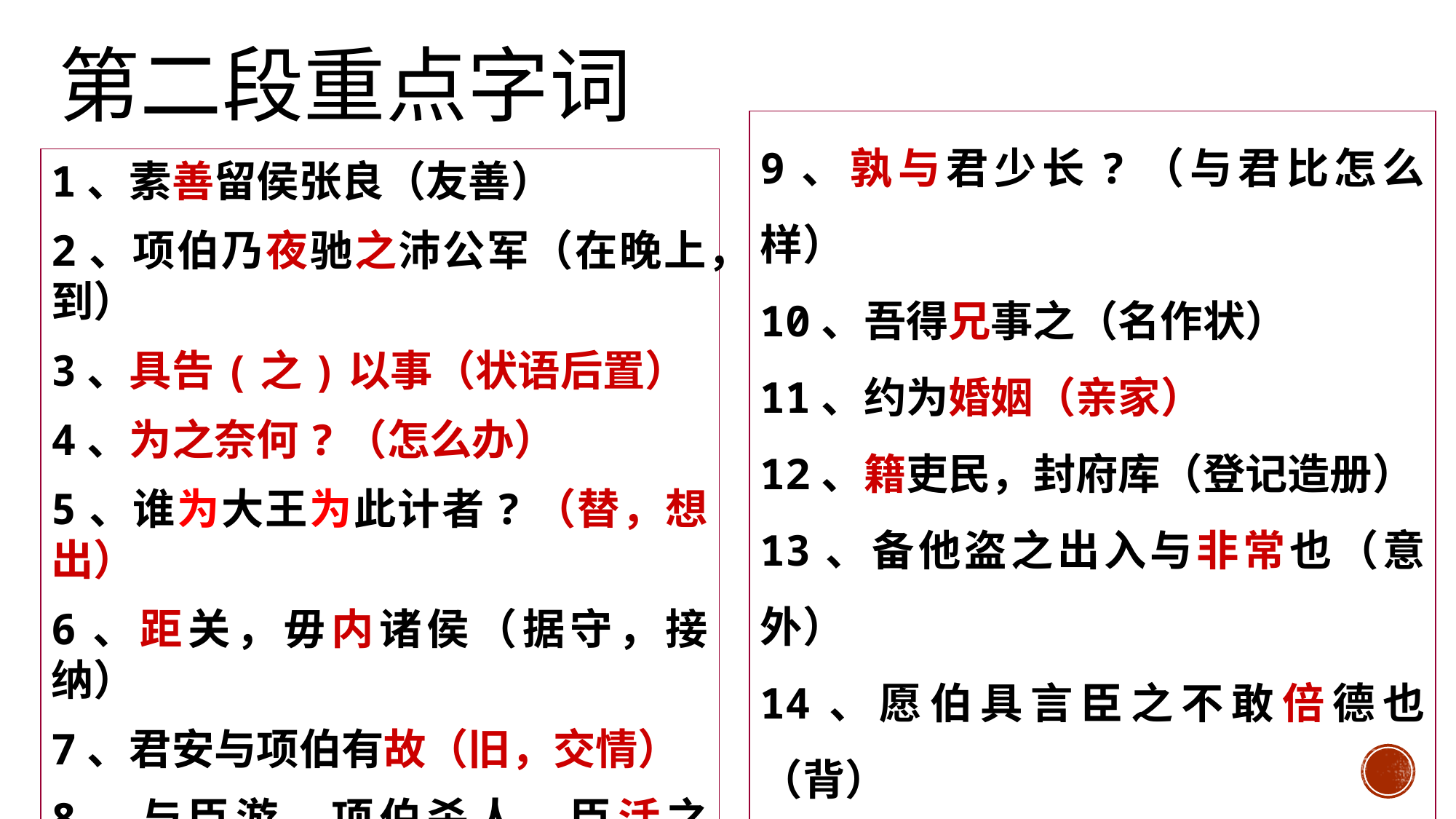

# 第二段重点字词
9、孰与君少长?（与君比怎么样）
10、吾得兄事之（名作状）
11、约为婚姻（亲家）
12、籍吏民，封府库（登记造册）
13、备他盗之出入与非常也（意外）
14、愿伯具言臣之不敢倍德也（背）
15、旦日不可不蚤自来谢项王（早，道歉）
16、不如因善遇之（趁机好好对待）
1、素善留侯张良（友善）
2、项伯乃夜驰之沛公军（在晚上，到）
3、具告(之)以事（状语后置）
4、为之奈何?（怎么办）
5、谁为大王为此计者?（替，想出）
6、距关，毋内诸侯（据守，接纳）
7、君安与项伯有故（旧，交情）
8、与臣游，项伯杀人，臣活之（使动用过）